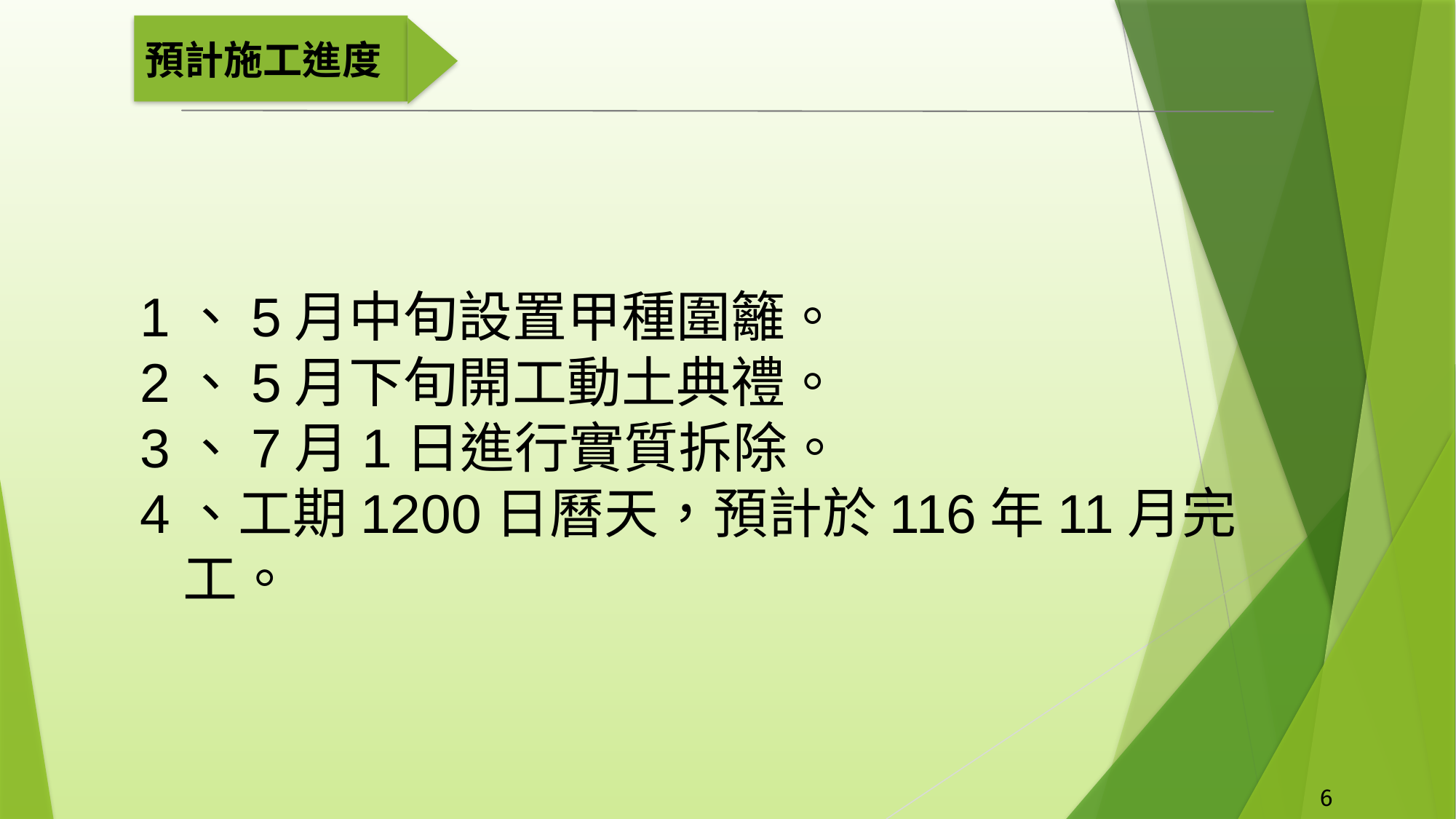

預計施工進度

1、5月中旬設置甲種圍籬。
2、5月下旬開工動土典禮。
3、7月1日進行實質拆除。
4、工期1200日曆天，預計於116年11月完工。
6